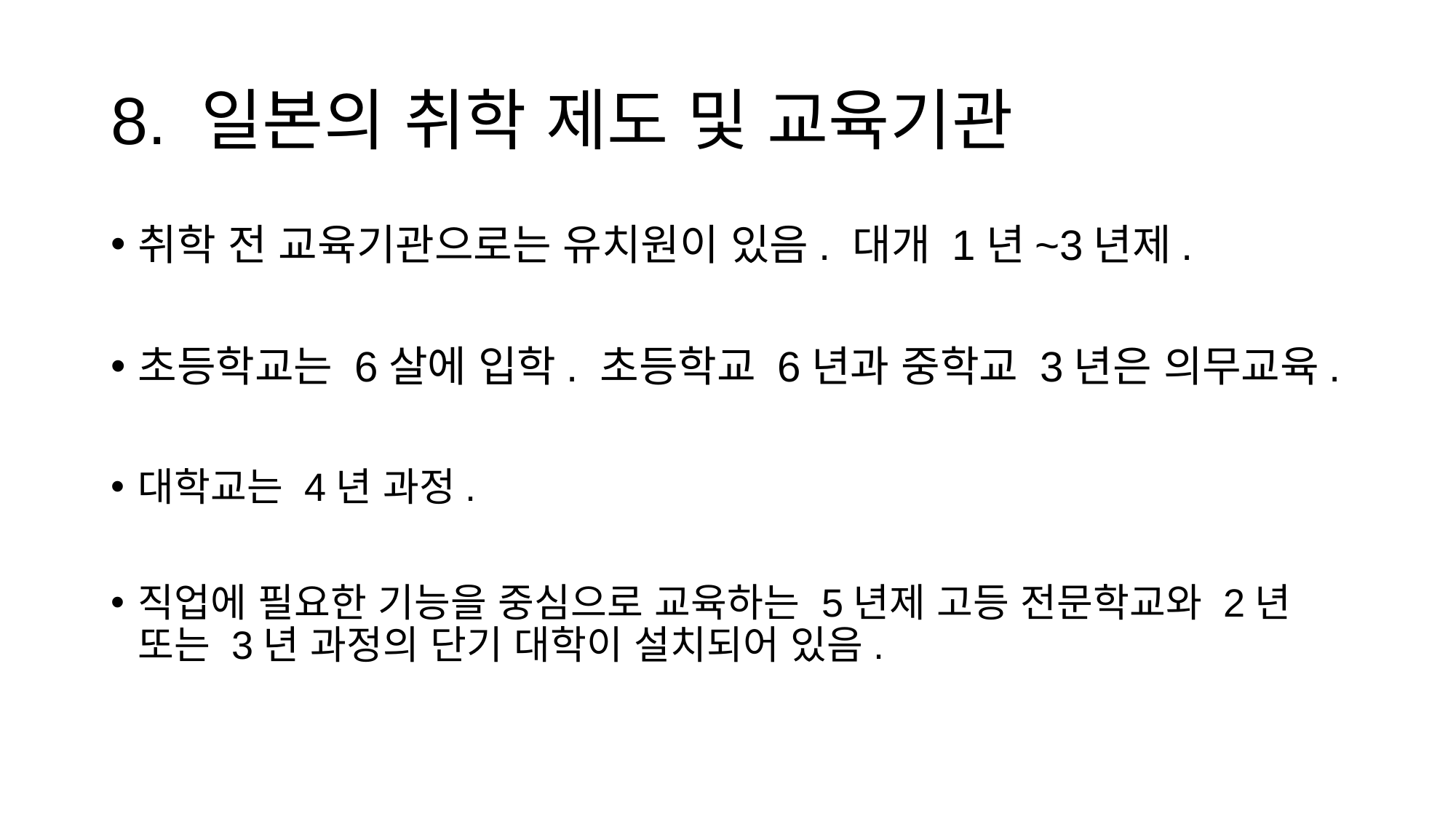

# 8. 일본의 취학 제도 및 교육기관
취학 전 교육기관으로는 유치원이 있음. 대개 1년~3년제.

초등학교는 6살에 입학. 초등학교 6년과 중학교 3년은 의무교육.

대학교는 4년 과정.

직업에 필요한 기능을 중심으로 교육하는 5년제 고등 전문학교와 2년 또는 3년 과정의 단기 대학이 설치되어 있음.